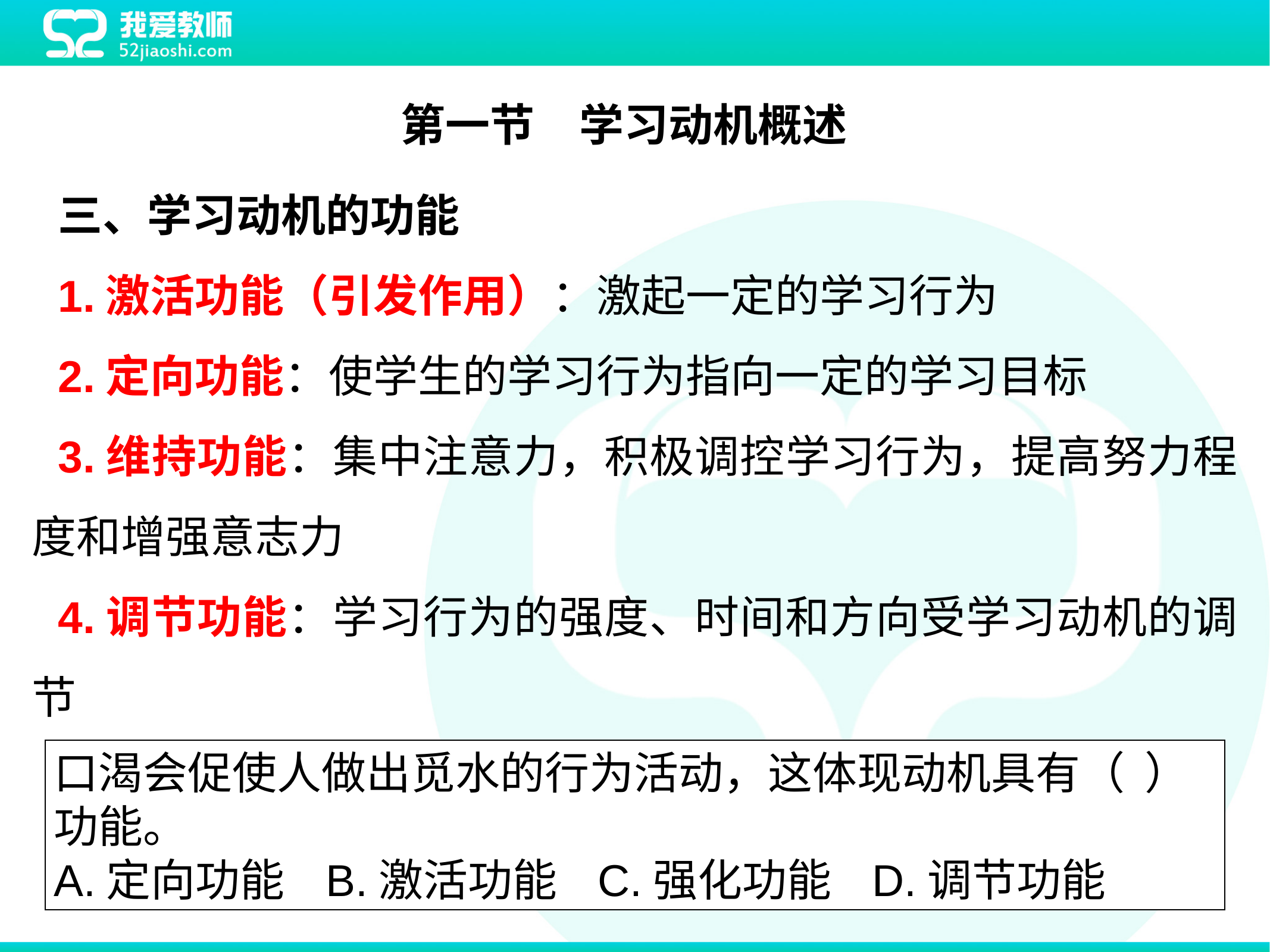

第一节　学习动机概述
三、学习动机的功能
1.激活功能（引发作用）：激起一定的学习行为
2.定向功能：使学生的学习行为指向一定的学习目标
3.维持功能：集中注意力，积极调控学习行为，提高努力程度和增强意志力
4.调节功能：学习行为的强度、时间和方向受学习动机的调节
口渴会促使人做出觅水的行为活动，这体现动机具有（  ）功能。
A.定向功能   B.激活功能   C.强化功能   D.调节功能